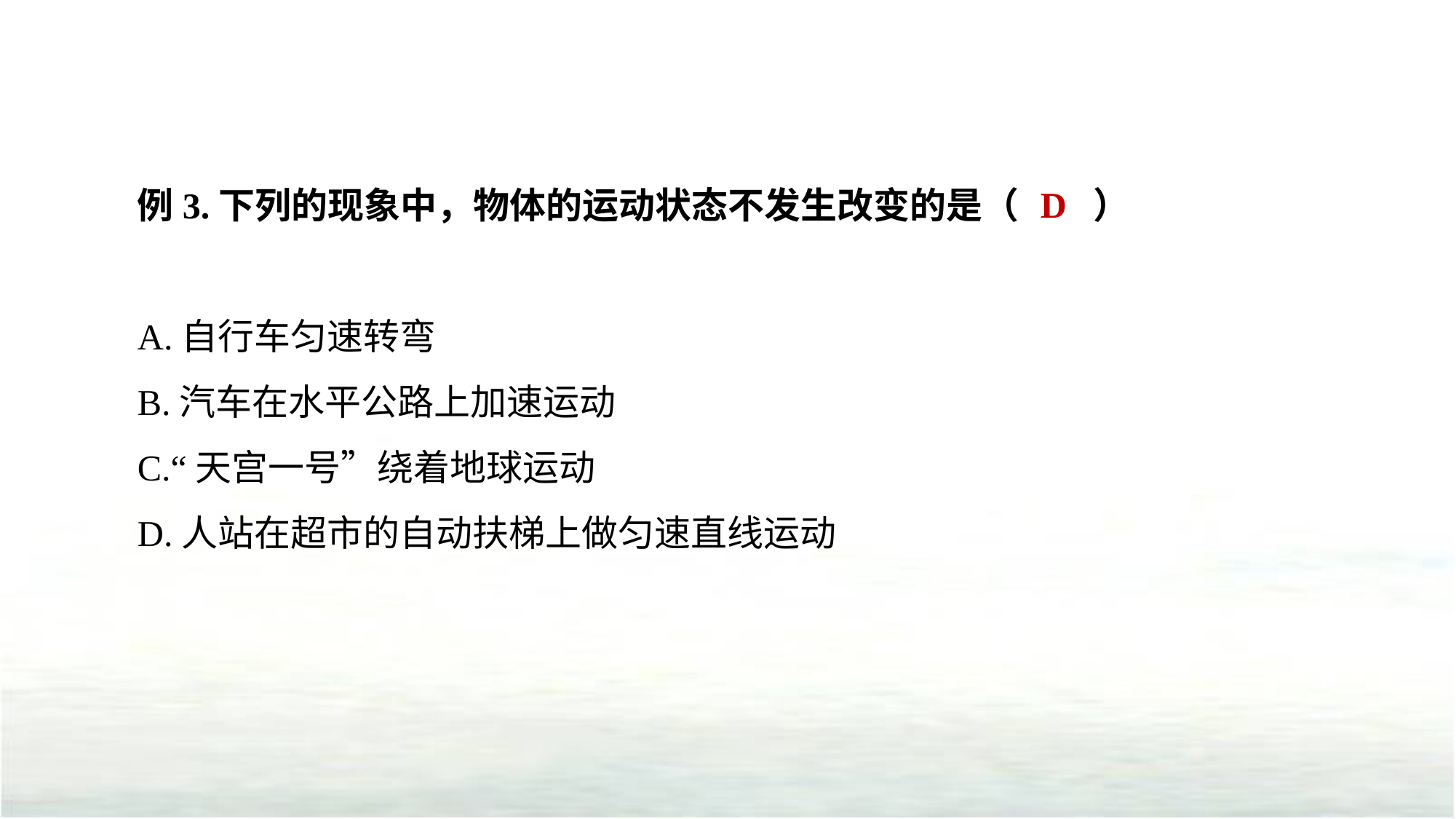

例3.下列的现象中，物体的运动状态不发生改变的是（         ）

A.自行车匀速转弯
B.汽车在水平公路上加速运动
C.“天宫一号”绕着地球运动
D.人站在超市的自动扶梯上做匀速直线运动
D